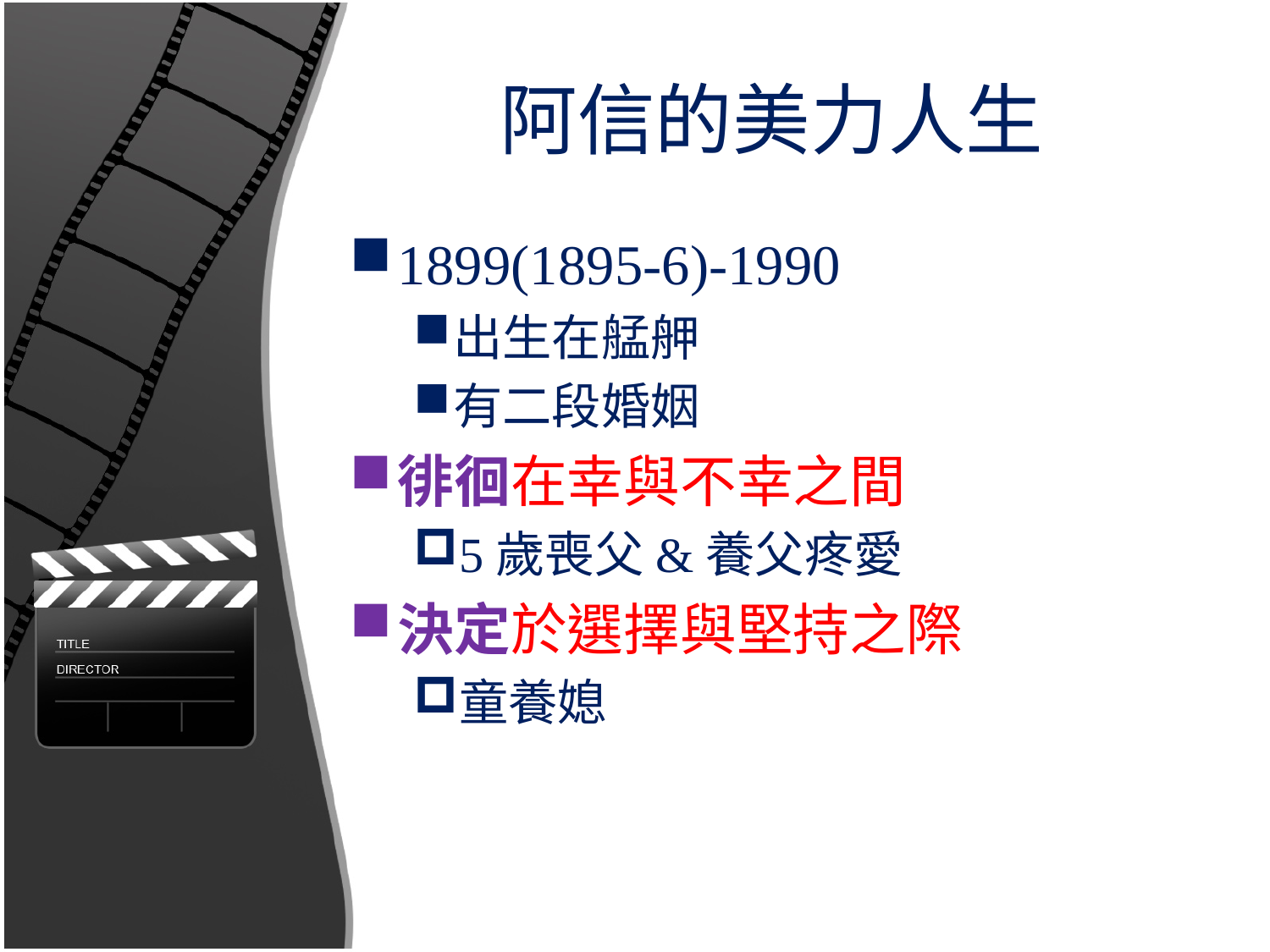

# 阿信的美力人生
1899(1895-6)-1990
出生在艋舺
有二段婚姻
徘徊在幸與不幸之間
5歲喪父&養父疼愛
決定於選擇與堅持之際
童養媳